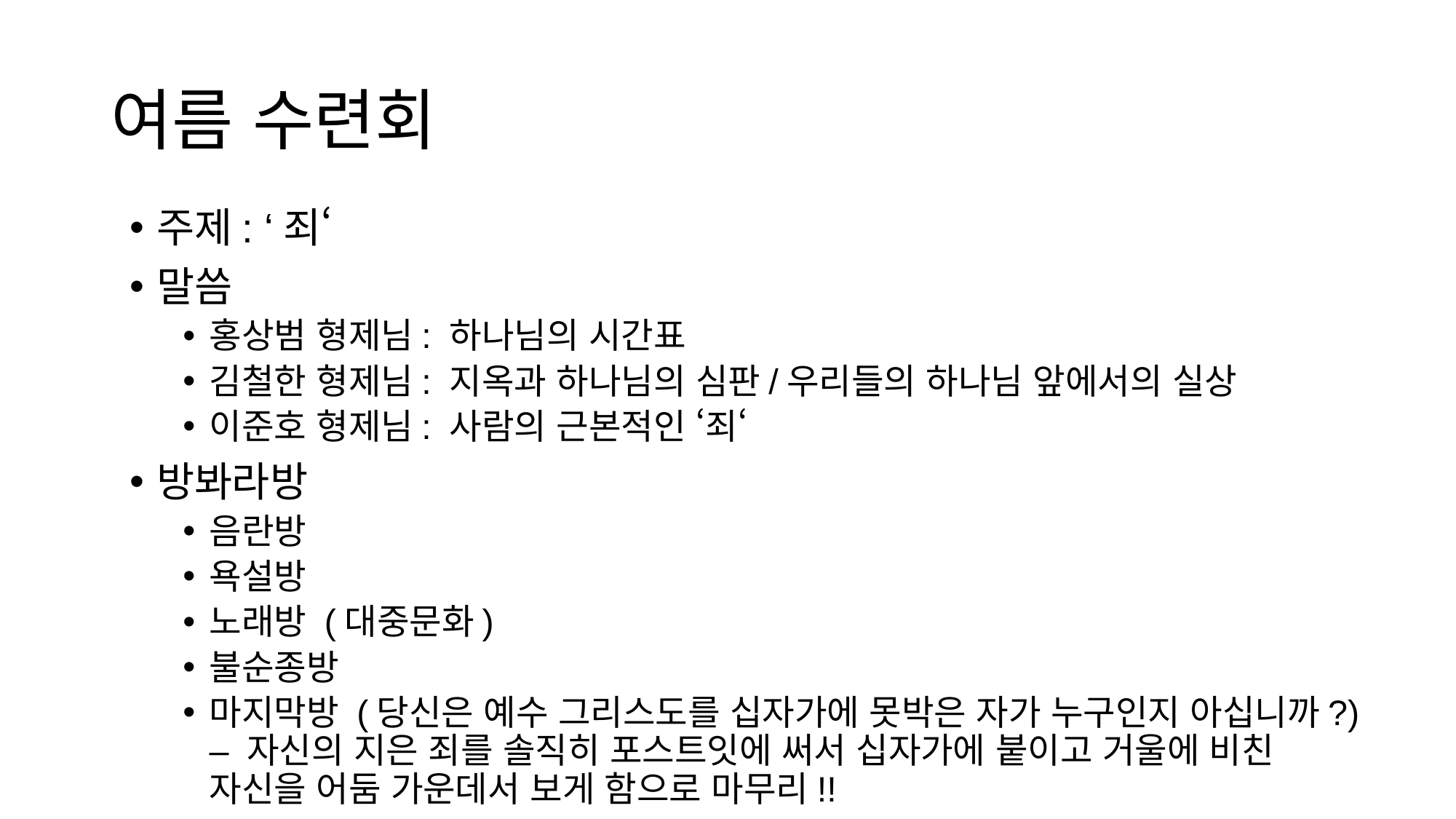

# 여름 수련회
주제: ‘죄‘
말씀
홍상범 형제님: 하나님의 시간표
김철한 형제님: 지옥과 하나님의 심판/우리들의 하나님 앞에서의 실상
이준호 형제님: 사람의 근본적인 ‘죄‘
방봐라방
음란방
욕설방
노래방 (대중문화)
불순종방
마지막방 (당신은 예수 그리스도를 십자가에 못박은 자가 누구인지 아십니까?) – 자신의 지은 죄를 솔직히 포스트잇에 써서 십자가에 붙이고 거울에 비친 자신을 어둠 가운데서 보게 함으로 마무리!!